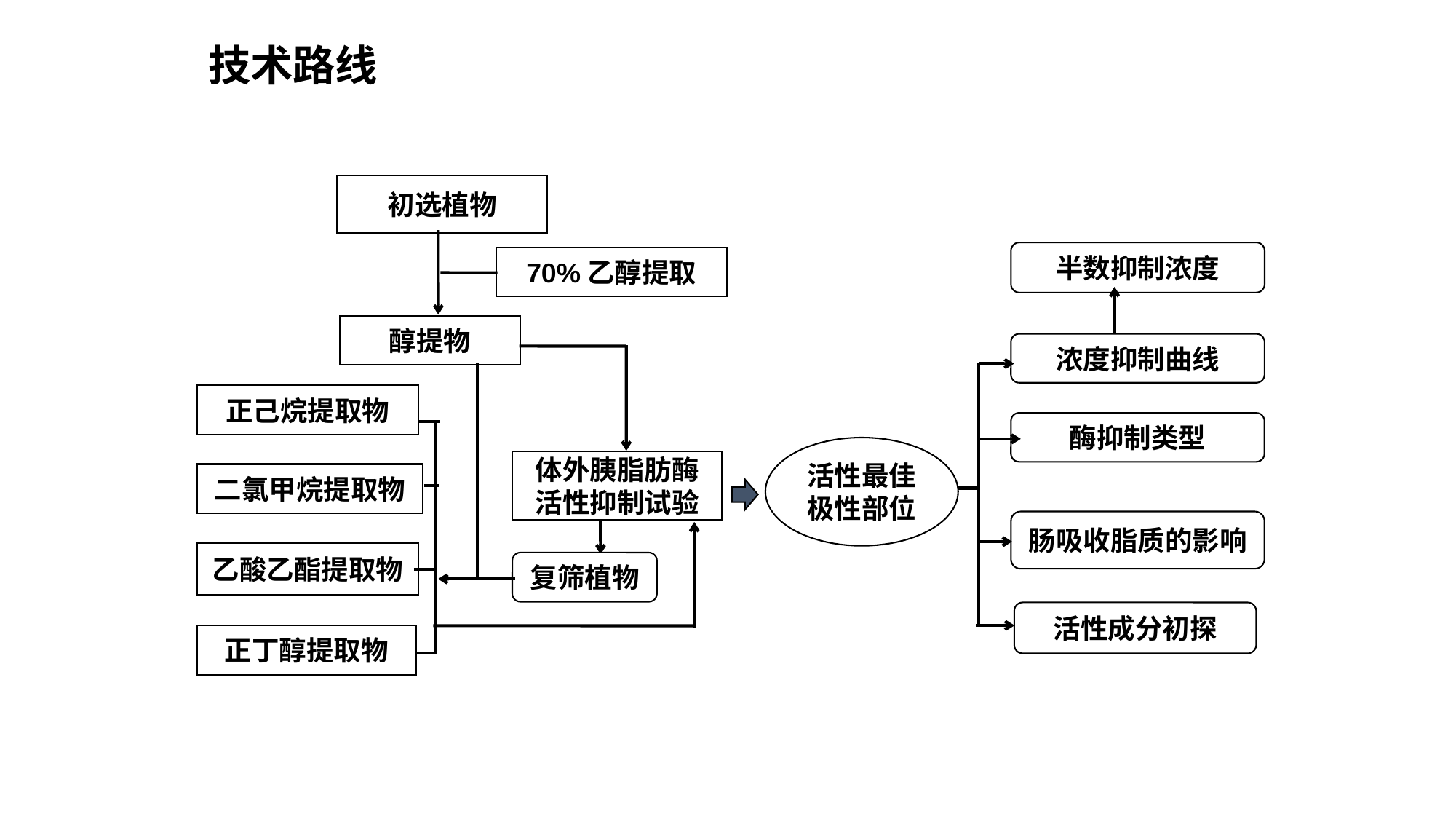

技术路线
初选植物

70%乙醇提取

醇提物

体外胰脂肪酶活性抑制试验

复筛植物
半数抑制浓度
浓度抑制曲线
正己烷提取物
酶抑制类型
活性最佳极性部位
二氯甲烷提取物

肠吸收脂质的影响

乙酸乙酯提取物
活性成分初探
正丁醇提取物